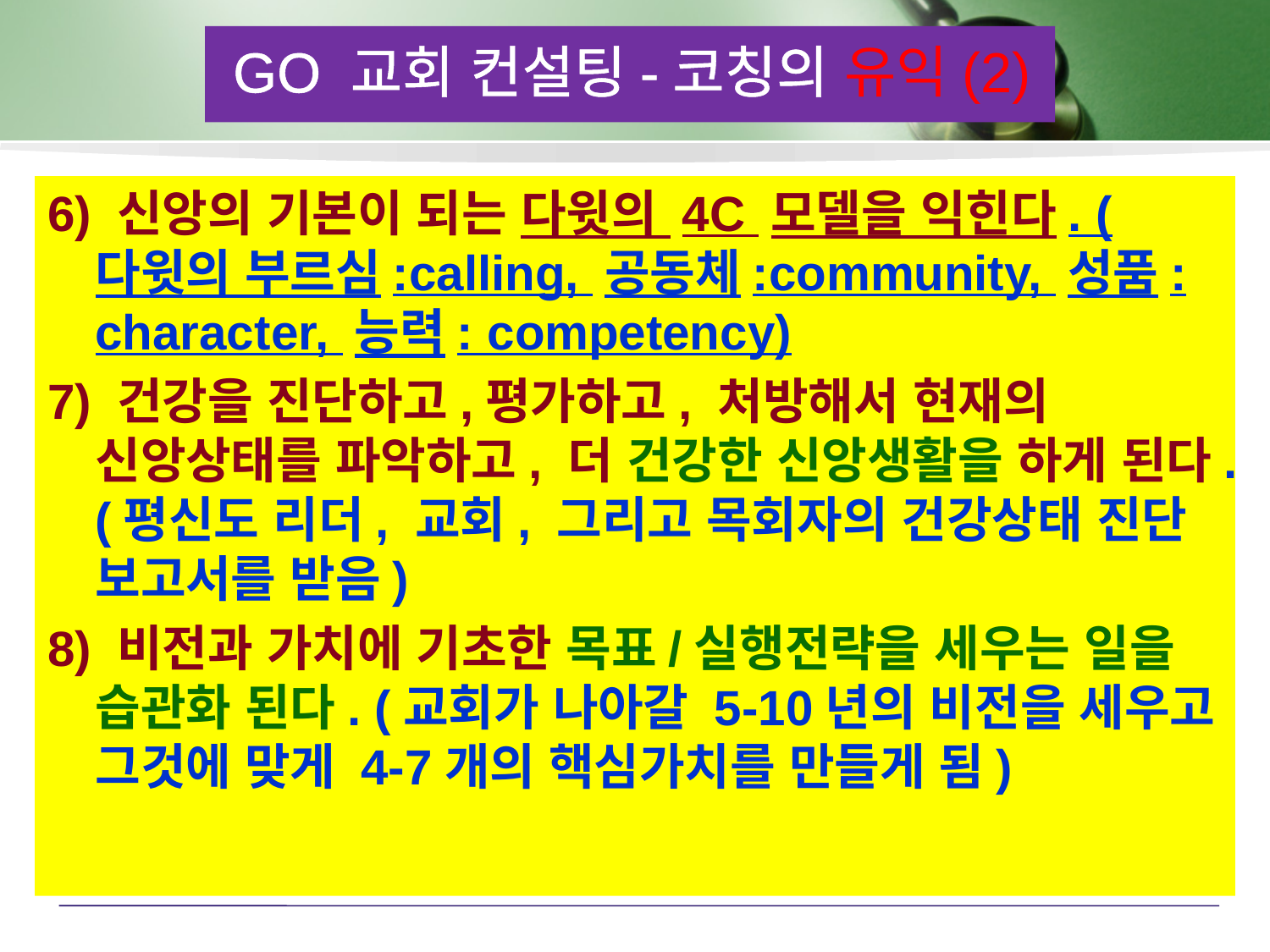

GO 교회 컨설팅-코칭의 유익(2)
6) 신앙의 기본이 되는 다윗의 4C 모델을 익힌다. (다윗의 부르심:calling, 공동체:community, 성품: character, 능력: competency)
7) 건강을 진단하고,평가하고, 처방해서 현재의 신앙상태를 파악하고, 더 건강한 신앙생활을 하게 된다.(평신도 리더, 교회, 그리고 목회자의 건강상태 진단 보고서를 받음)
8) 비전과 가치에 기초한 목표/실행전략을 세우는 일을 습관화 된다. (교회가 나아갈 5-10년의 비전을 세우고 그것에 맞게 4-7개의 핵심가치를 만들게 됨)